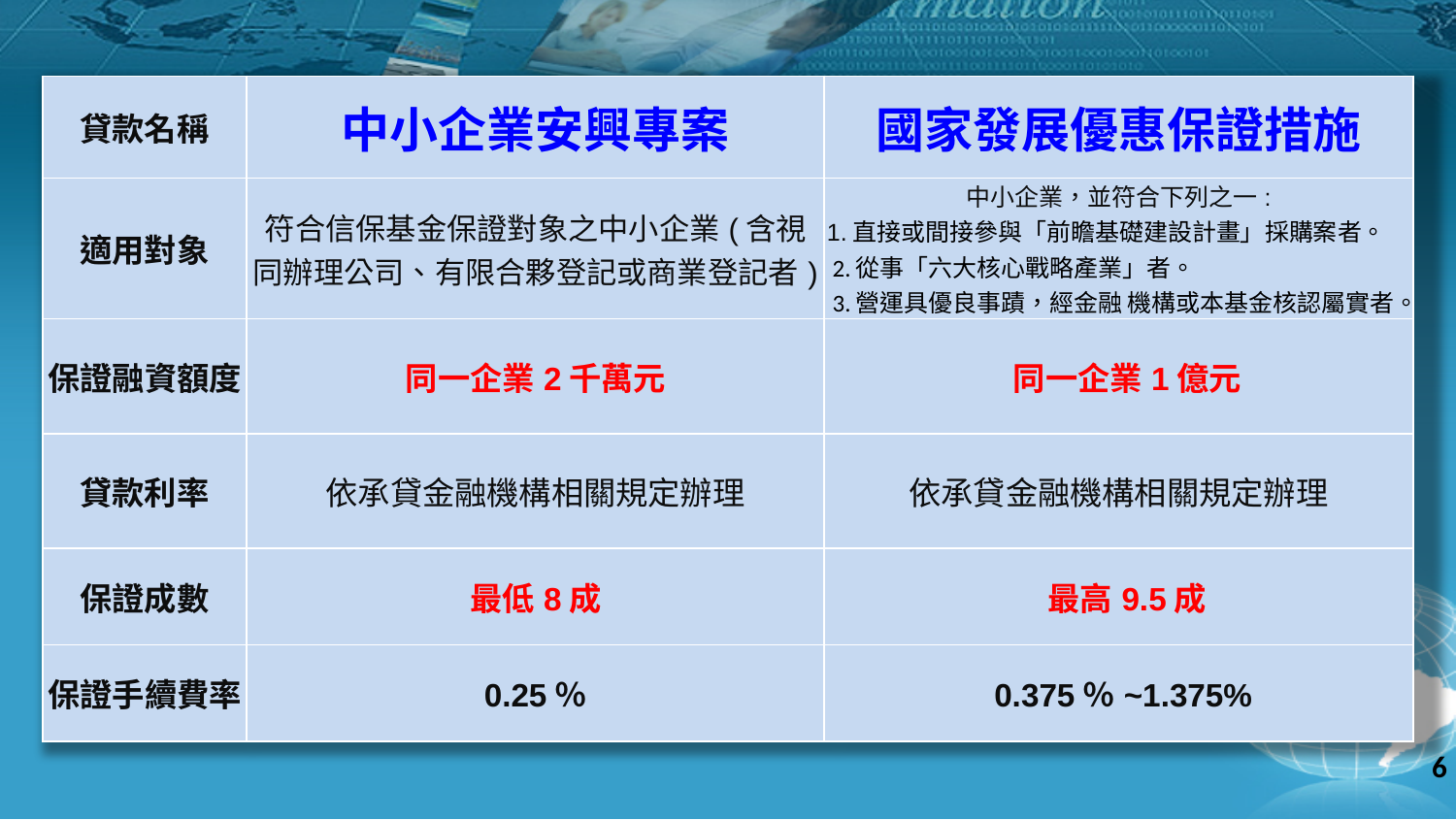

| 貸款名稱 | 中小企業安興專案 | 國家發展優惠保證措施 |
| --- | --- | --- |
| 適用對象 | 符合信保基金保證對象之中小企業(含視同辦理公司、有限合夥登記或商業登記者) | 中小企業，並符合下列之一: 1.直接或間接參與「前瞻基礎建設計畫」採購案者。 2.從事「六大核心戰略產業」者。 3.營運具優良事蹟，經金融 機構或本基金核認屬實者。 |
| 保證融資額度 | 同一企業2千萬元 | 同一企業1億元 |
| 貸款利率 | 依承貸金融機構相關規定辦理 | 依承貸金融機構相關規定辦理 |
| 保證成數 | 最低8成 | 最高9.5成 |
| 保證手續費率 | 0.25％ | 0.375％~1.375% |
6